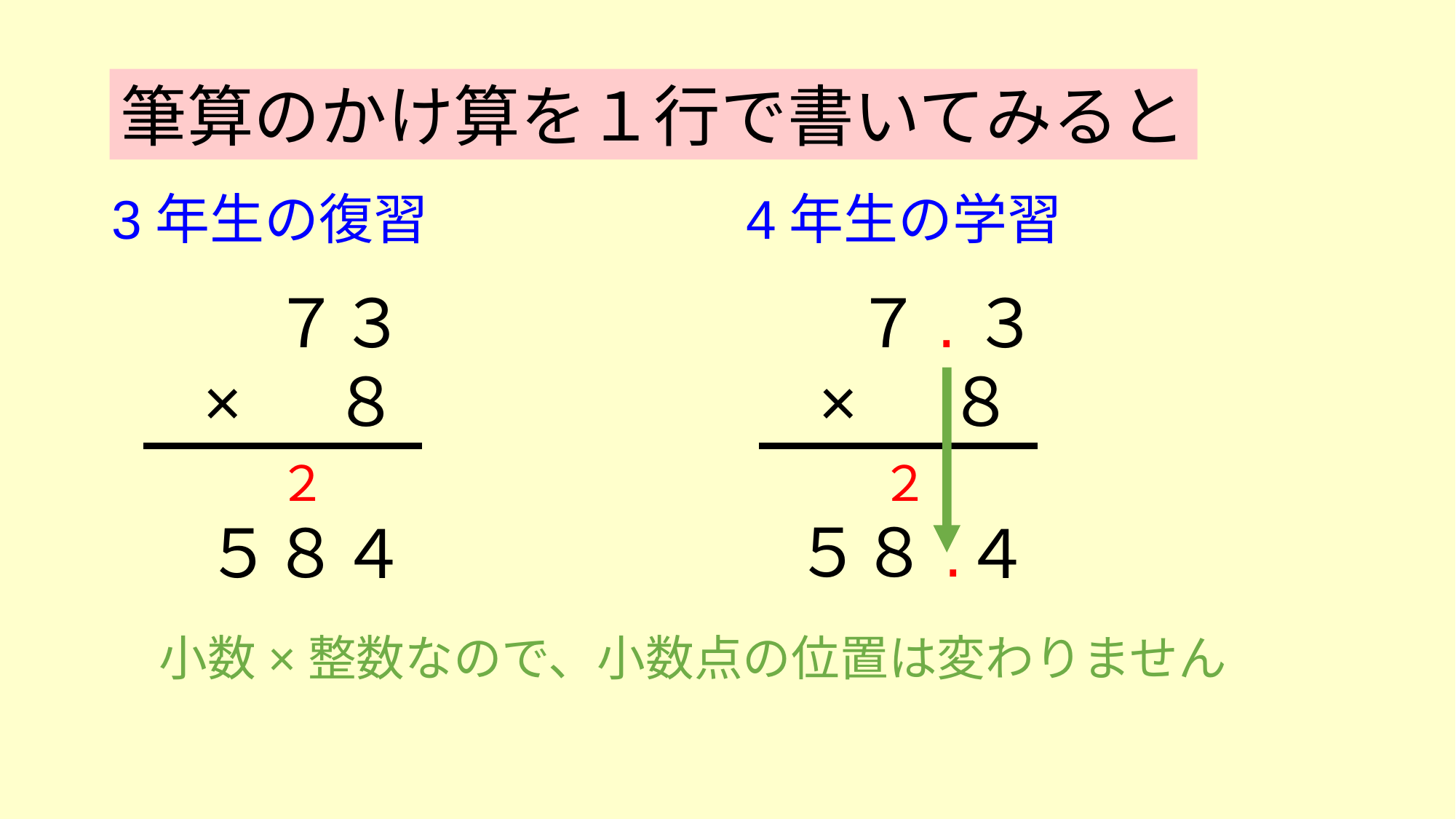

筆算のかけ算を１行で書いてみると
3年生の復習
4年生の学習
７３
７.３
×    ８
×    ８
２
２
５８.
５８
４
４
小数×整数なので、小数点の位置は変わりません